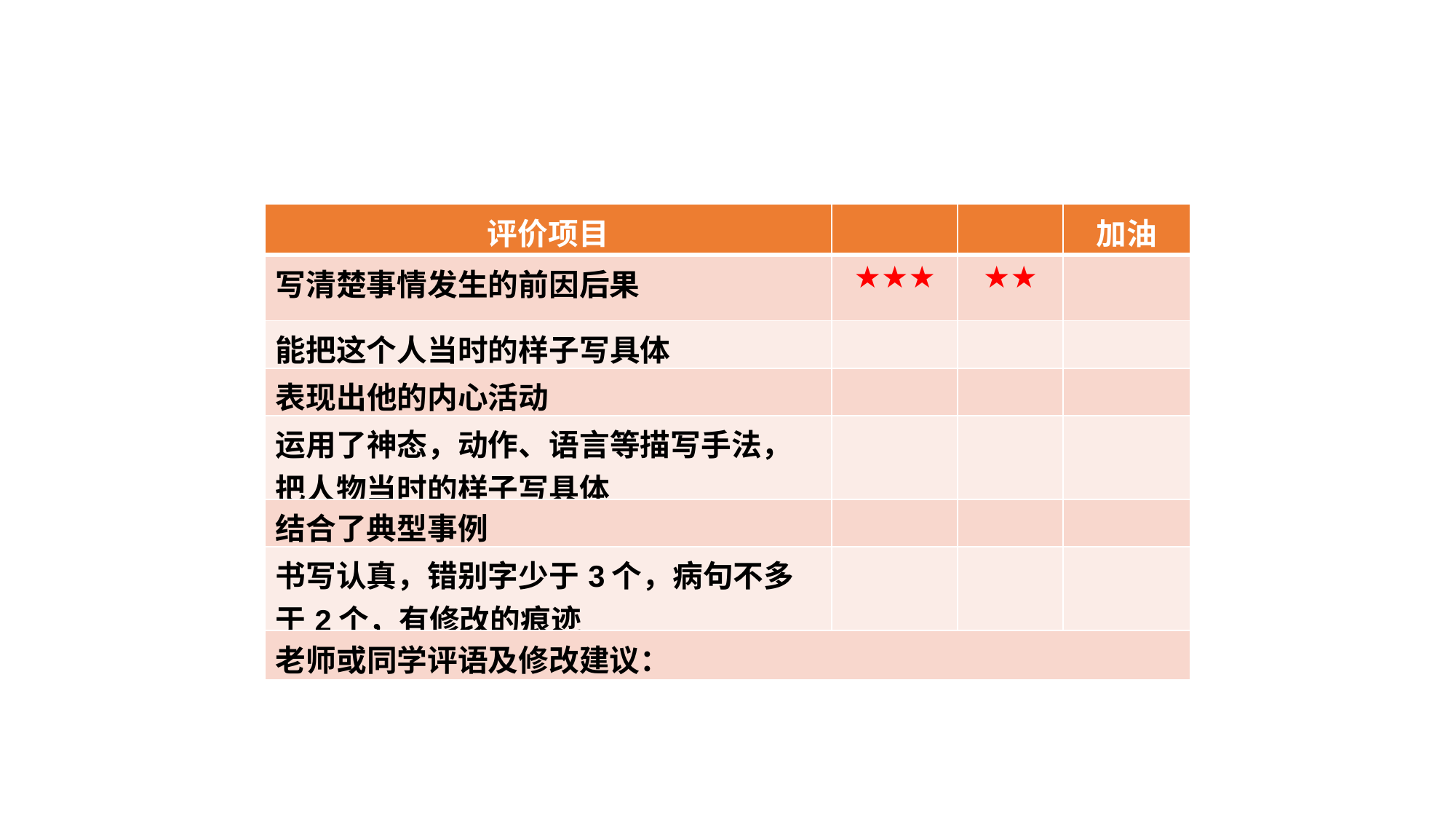

| 评价项目 |  |  | 加油 |
| --- | --- | --- | --- |
| 写清楚事情发生的前因后果 | ★★★ | ★★ |  |
| 能把这个人当时的样子写具体 |  |  |  |
| 表现出他的内心活动 |  |  |  |
| 运用了神态，动作、语言等描写手法，把人物当时的样子写具体 |  |  |  |
| 结合了典型事例 |  |  |  |
| 书写认真，错别字少于3个，病句不多于2个，有修改的痕迹 |  |  |  |
| 老师或同学评语及修改建议： |  |  |  |